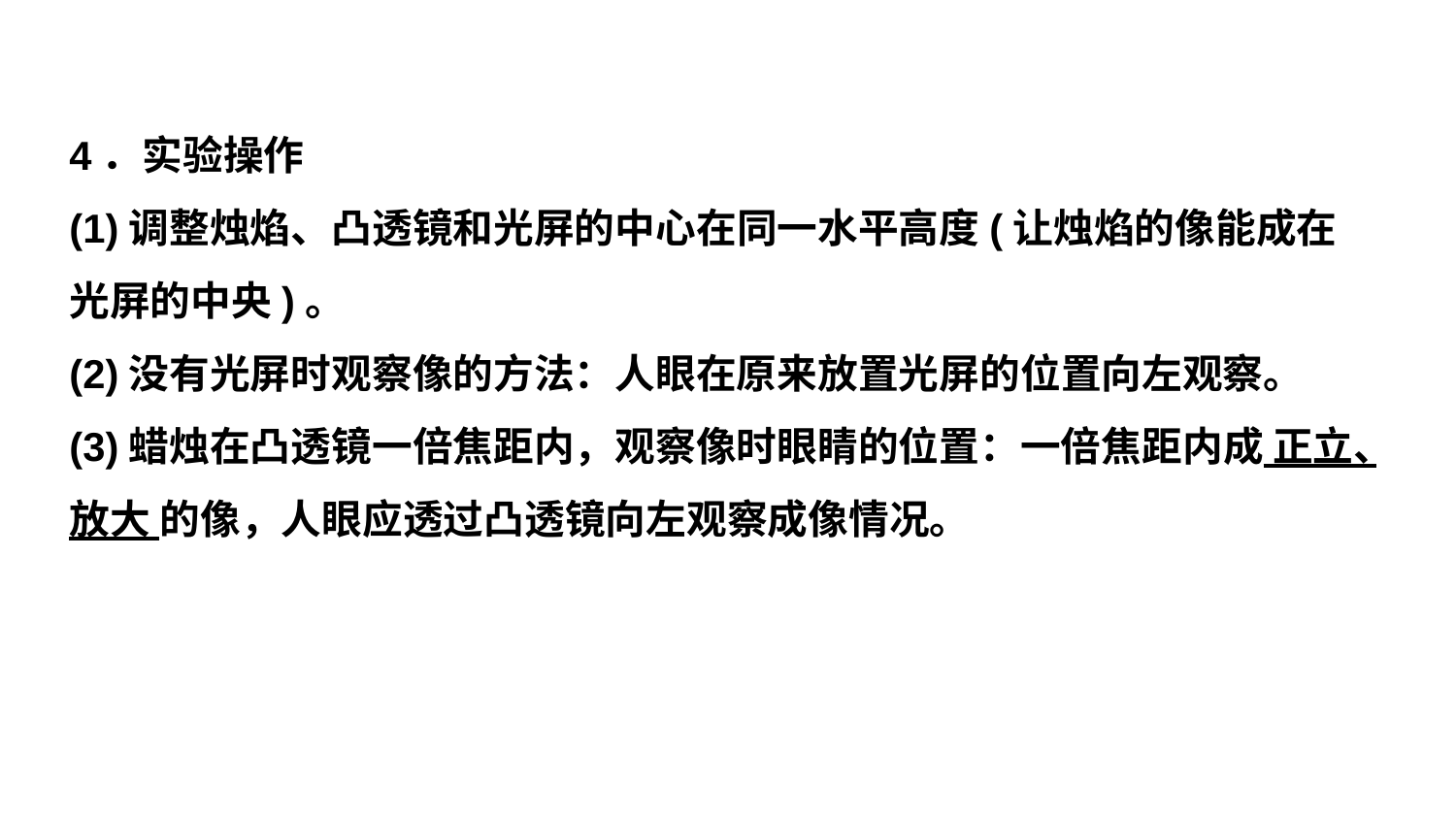

4．实验操作
(1)调整烛焰、凸透镜和光屏的中心在同一水平高度(让烛焰的像能成在光屏的中央)。
(2)没有光屏时观察像的方法：人眼在原来放置光屏的位置向左观察。
(3)蜡烛在凸透镜一倍焦距内，观察像时眼睛的位置：一倍焦距内成 正立、放大 的像，人眼应透过凸透镜向左观察成像情况。